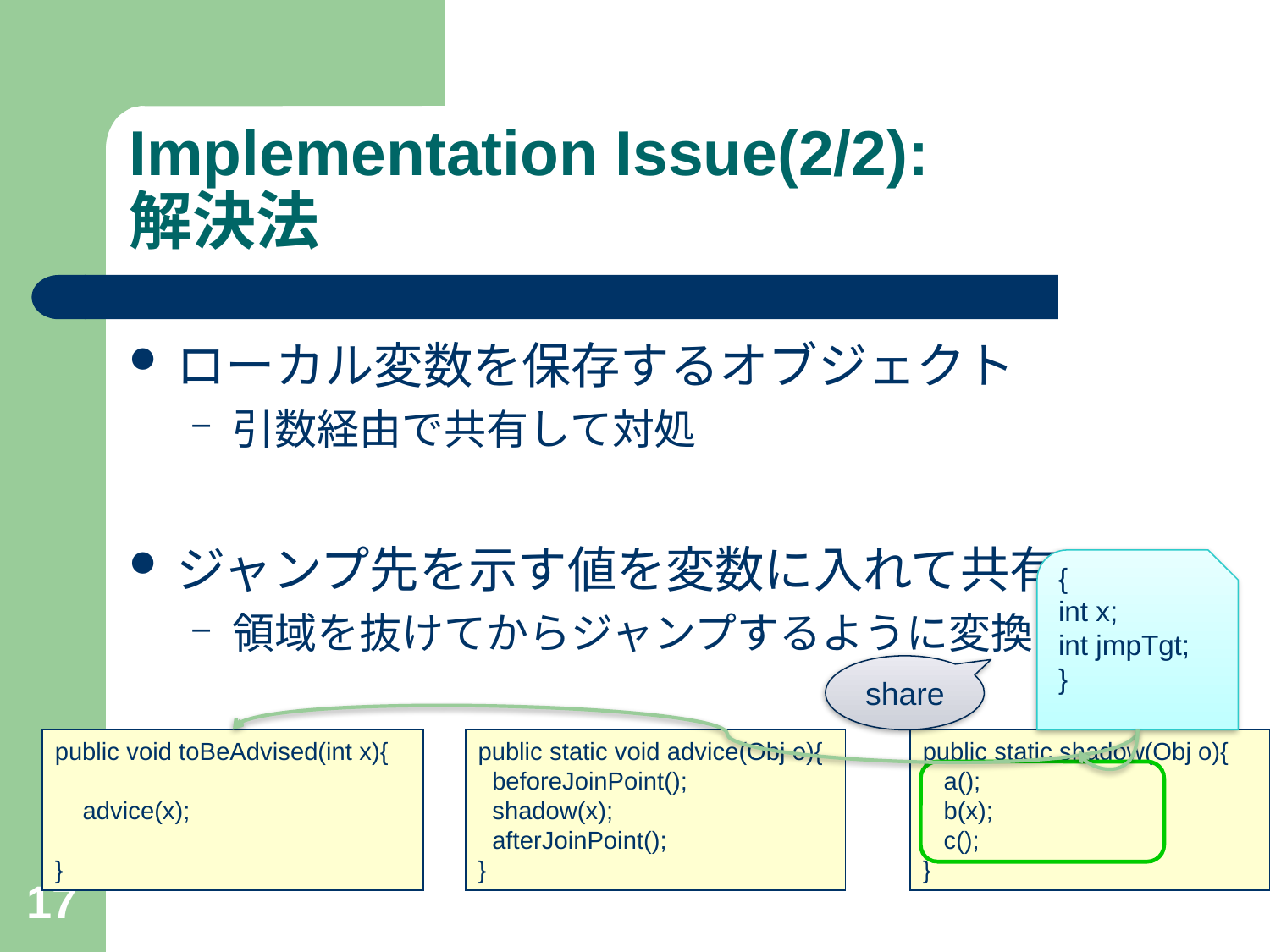

# Implementation Issue(2/2): 解決法
ローカル変数を保存するオブジェクト
引数経由で共有して対処

ジャンプ先を示す値を変数に入れて共有
領域を抜けてからジャンプするように変換
{
int x;
int jmpTgt;
}

share
public void toBeAdvised(int x){

    advice(x);

}
public static void advice(Obj o){
  beforeJoinPoint();
  shadow(x);
  afterJoinPoint();
}
public static shadow(Obj o){
   a();
   b(x);
   c();
}

17